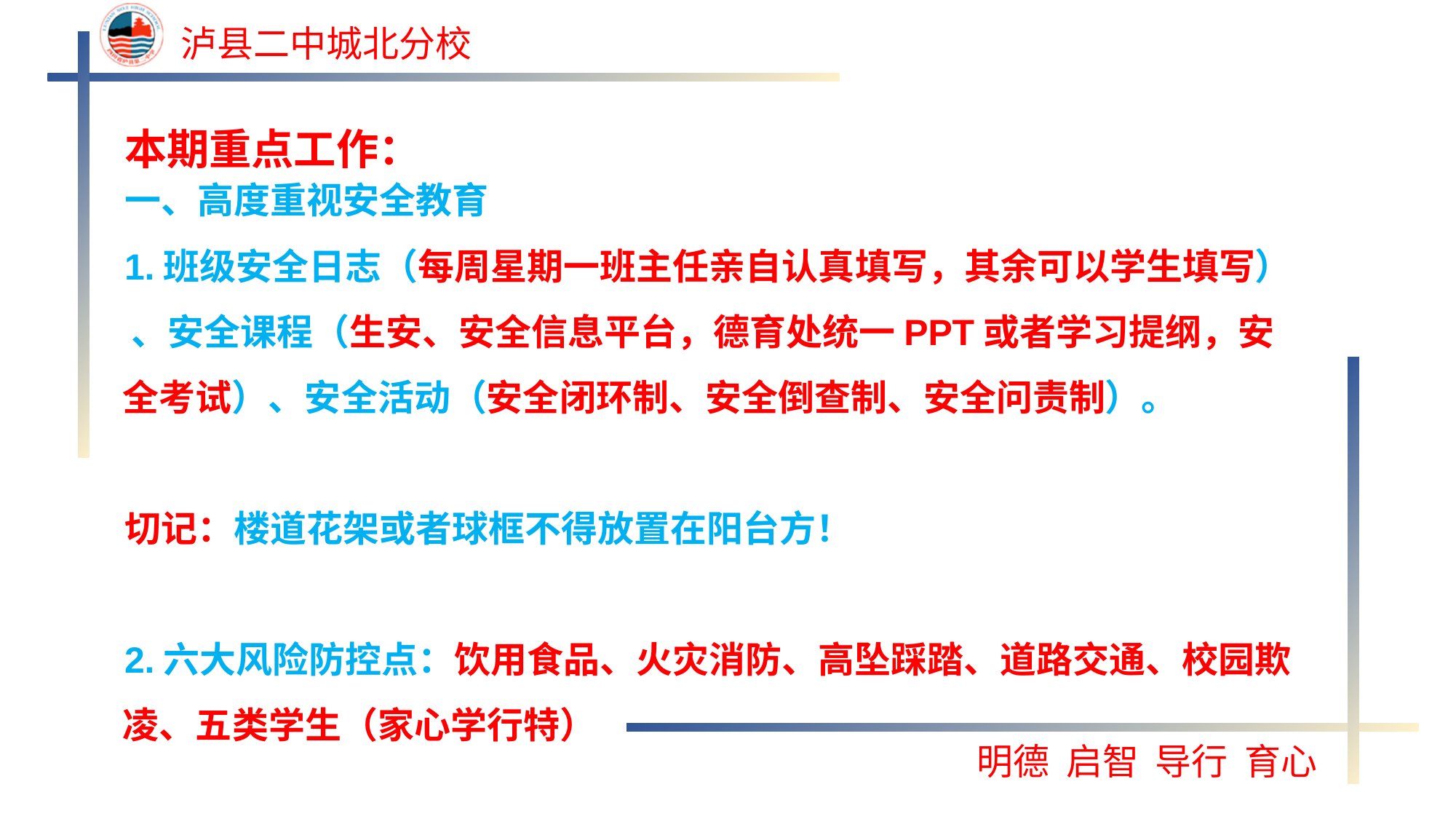

本期重点工作：
一、高度重视安全教育
1.班级安全日志（每周星期一班主任亲自认真填写，其余可以学生填写） 、安全课程（生安、安全信息平台，德育处统一PPT或者学习提纲，安全考试）、安全活动（安全闭环制、安全倒查制、安全问责制）。

切记：楼道花架或者球框不得放置在阳台方！

2.六大风险防控点：饮用食品、火灾消防、高坠踩踏、道路交通、校园欺凌、五类学生（家心学行特）